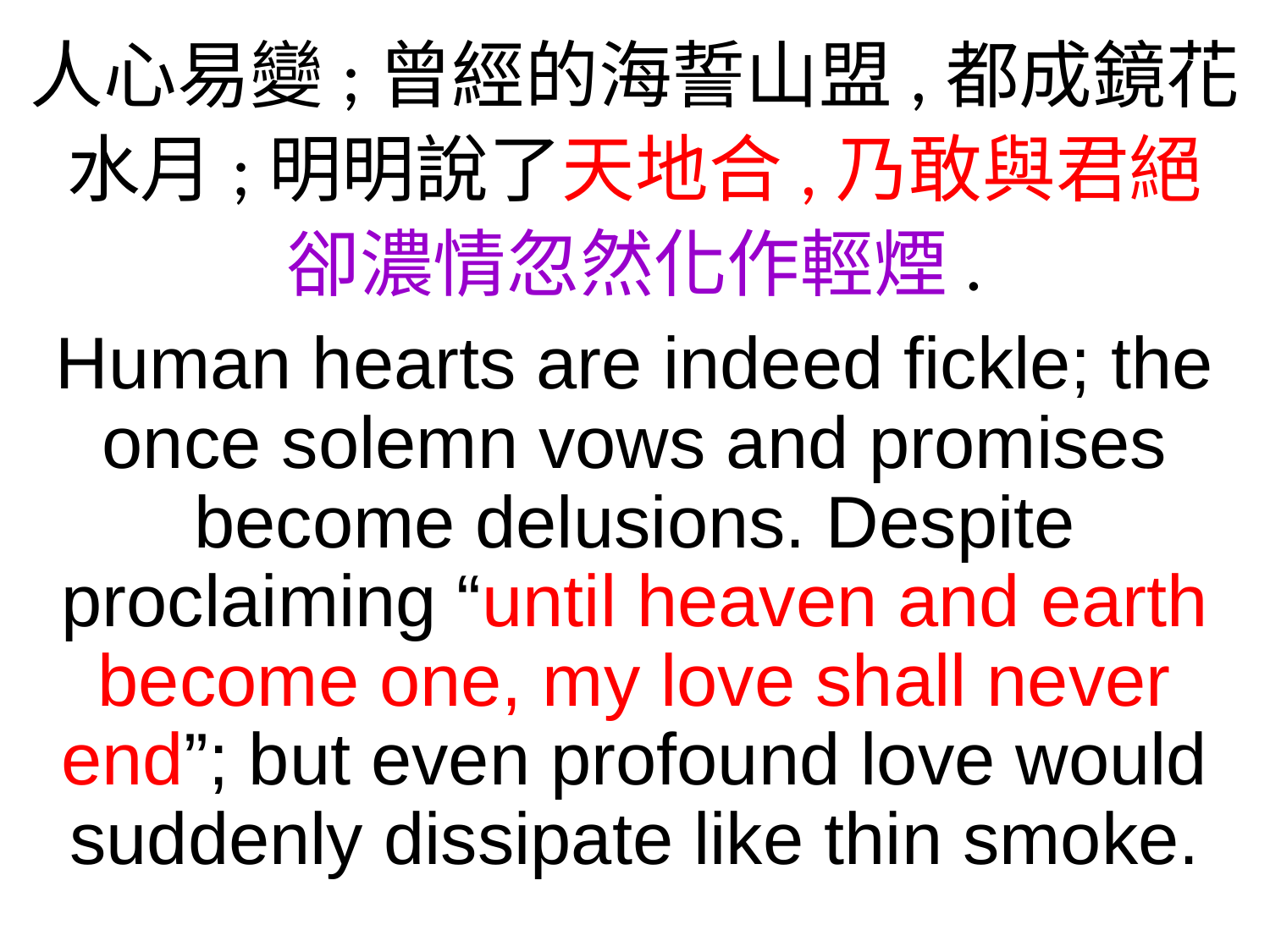

人心易變;曾經的海誓山盟,都成鏡花水月;明明說了天地合,乃敢與君絕
卻濃情忽然化作輕煙.
Human hearts are indeed fickle; the once solemn vows and promises become delusions. Despite proclaiming “until heaven and earth become one, my love shall never end”; but even profound love would suddenly dissipate like thin smoke.